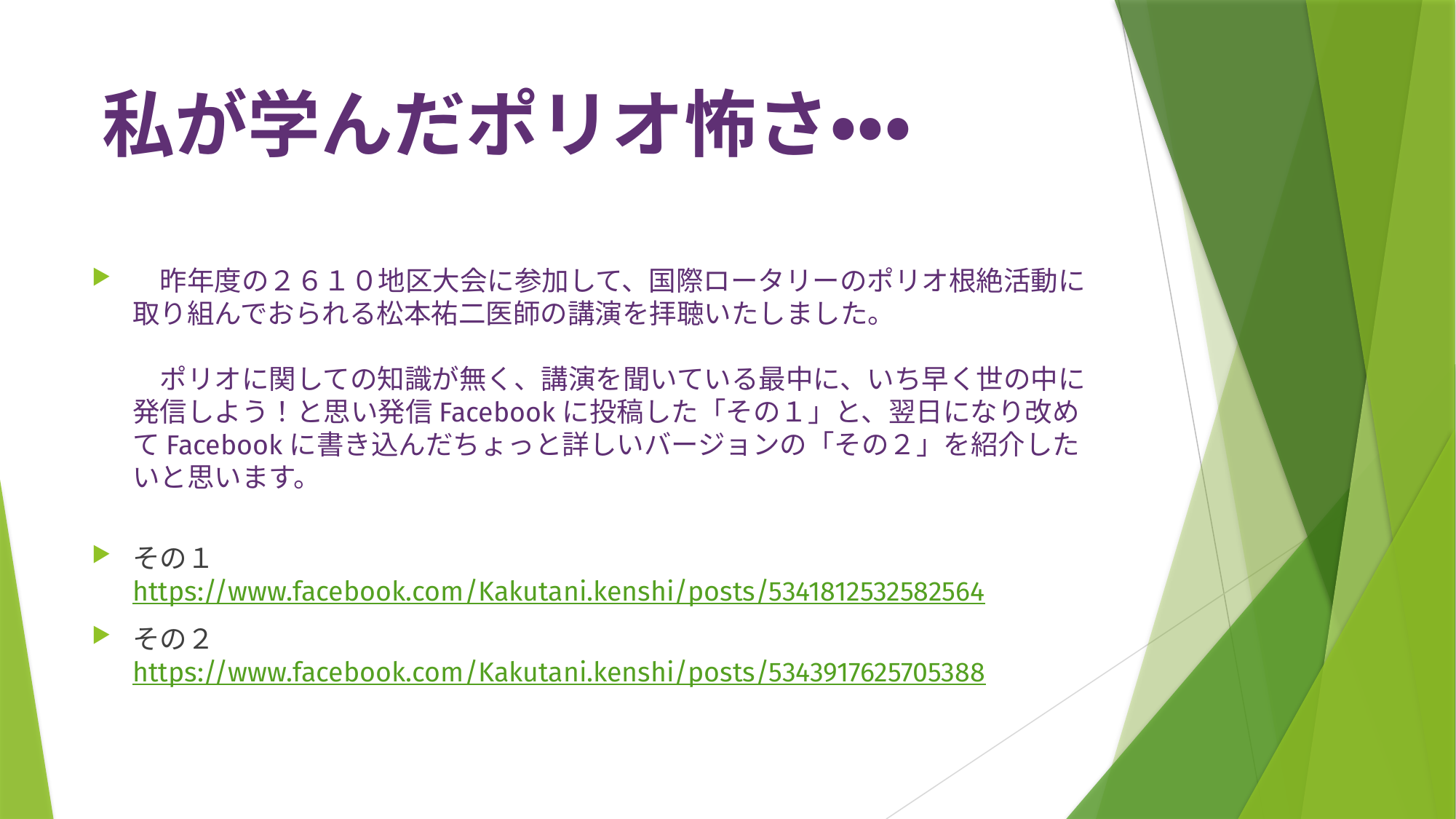

# 私が学んだポリオ怖さ・・・
　昨年度の２６１０地区大会に参加して、国際ロータリーのポリオ根絶活動に取り組んでおられる松本祐二医師の講演を拝聴いたしました。
　ポリオに関しての知識が無く、講演を聞いている最中に、いち早く世の中に発信しよう！と思い発信Facebookに投稿した「その１」と、翌日になり改めてFacebookに書き込んだちょっと詳しいバージョンの「その２」を紹介したいと思います。
その１
https://www.facebook.com/Kakutani.kenshi/posts/5341812532582564
その２
https://www.facebook.com/Kakutani.kenshi/posts/5343917625705388